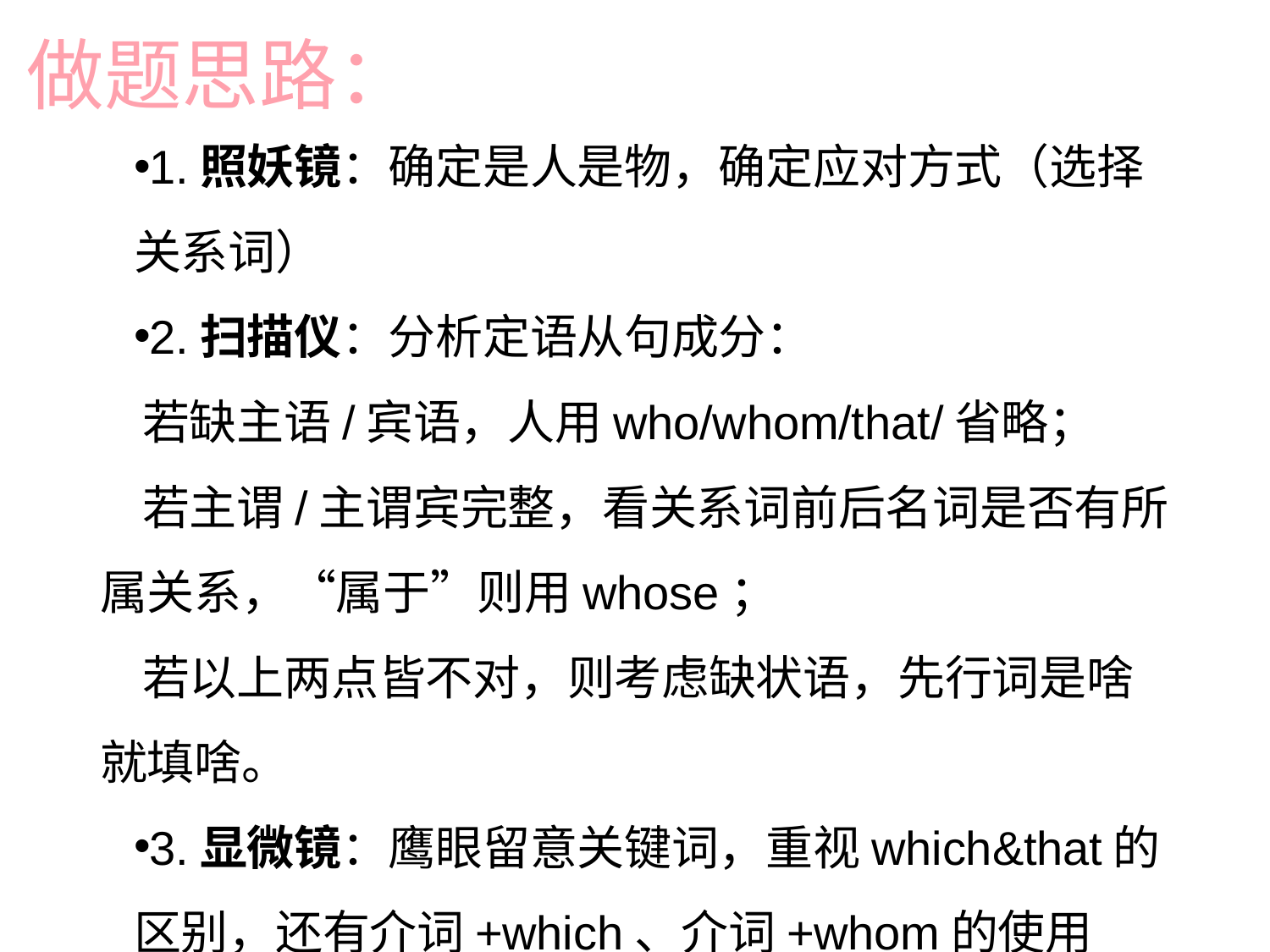

# 做题思路：
1.照妖镜：确定是人是物，确定应对方式（选择关系词）
2.扫描仪：分析定语从句成分：
   若缺主语/宾语，人用who/whom/that/省略；
   若主谓/主谓宾完整，看关系词前后名词是否有所属关系，“属于”则用whose；
   若以上两点皆不对，则考虑缺状语，先行词是啥就填啥。
3.显微镜：鹰眼留意关键词，重视which&that的区别，还有介词+which、介词+whom的使用